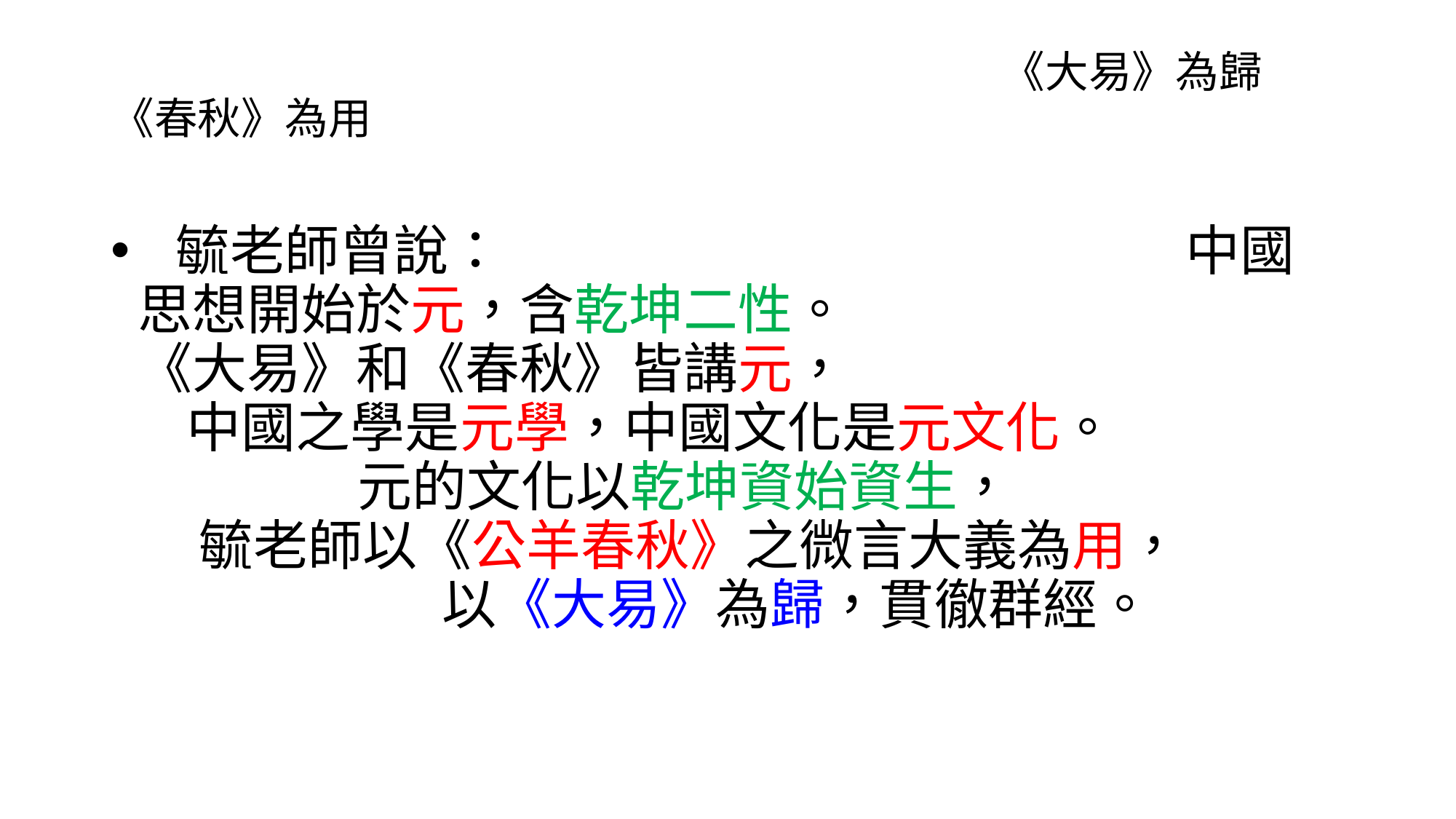

# 《大易》為歸 《春秋》為用
  毓老師曾說：                                                        中國思想開始於元，含乾坤二性。                                        《大易》和《春秋》皆講元，                                             中國之學是元學，中國文化是元文化。                                     元的文化以乾坤資始資生，                                 毓老師以《公羊春秋》之微言大義為用，                                       以《大易》為歸，貫徹群經。